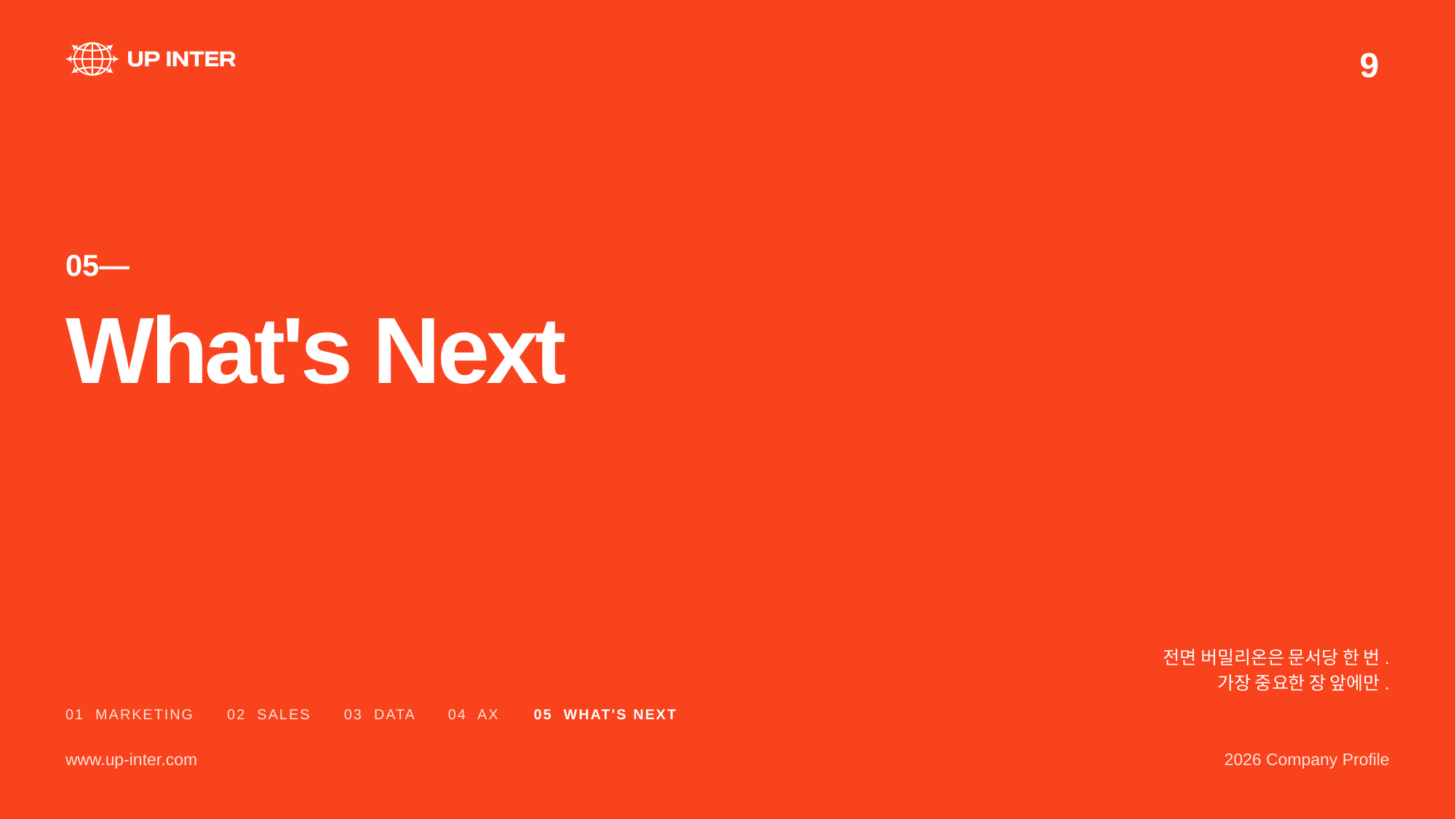

9
05—
What's Next
전면 버밀리온은 문서당 한 번.
가장 중요한 장 앞에만.
01  MARKETING      02  SALES      03  DATA      04  AX      05  WHAT'S NEXT